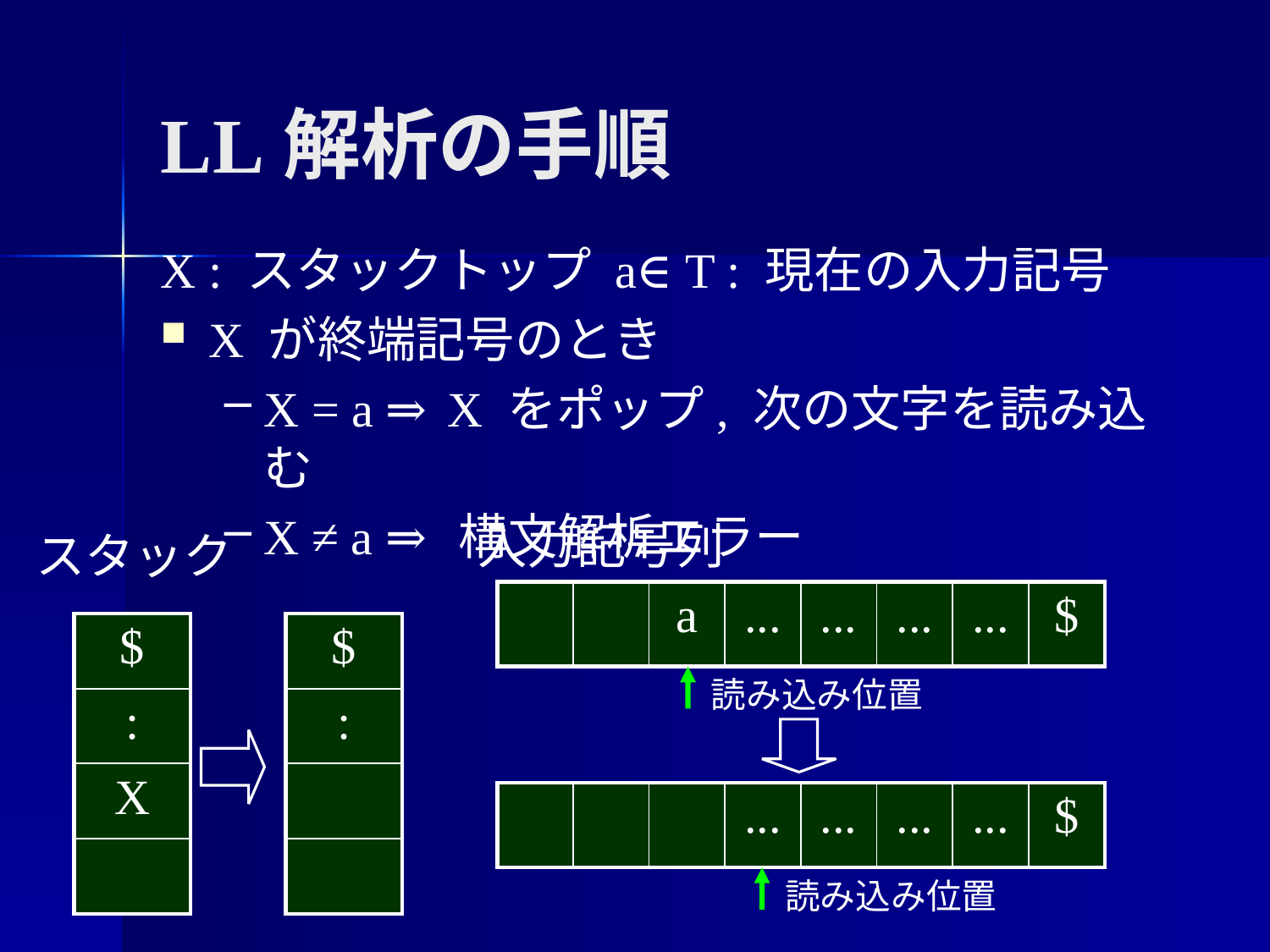

# LL解析の手順
X : スタックトップ a∈T : 現在の入力記号
X が終端記号のとき
X = a ⇒ X をポップ, 次の文字を読み込む
X ≠ a ⇒ 構文解析エラー
入力記号列
スタック
|  |  | a | ... | ... | ... | ... | $ |
| --- | --- | --- | --- | --- | --- | --- | --- |
| $ |
| --- |
| : |
| X |
|  |
| $ |
| --- |
| : |
|  |
|  |

読み込み位置

|  |  |  | ... | ... | ... | ... | $ |
| --- | --- | --- | --- | --- | --- | --- | --- |

読み込み位置